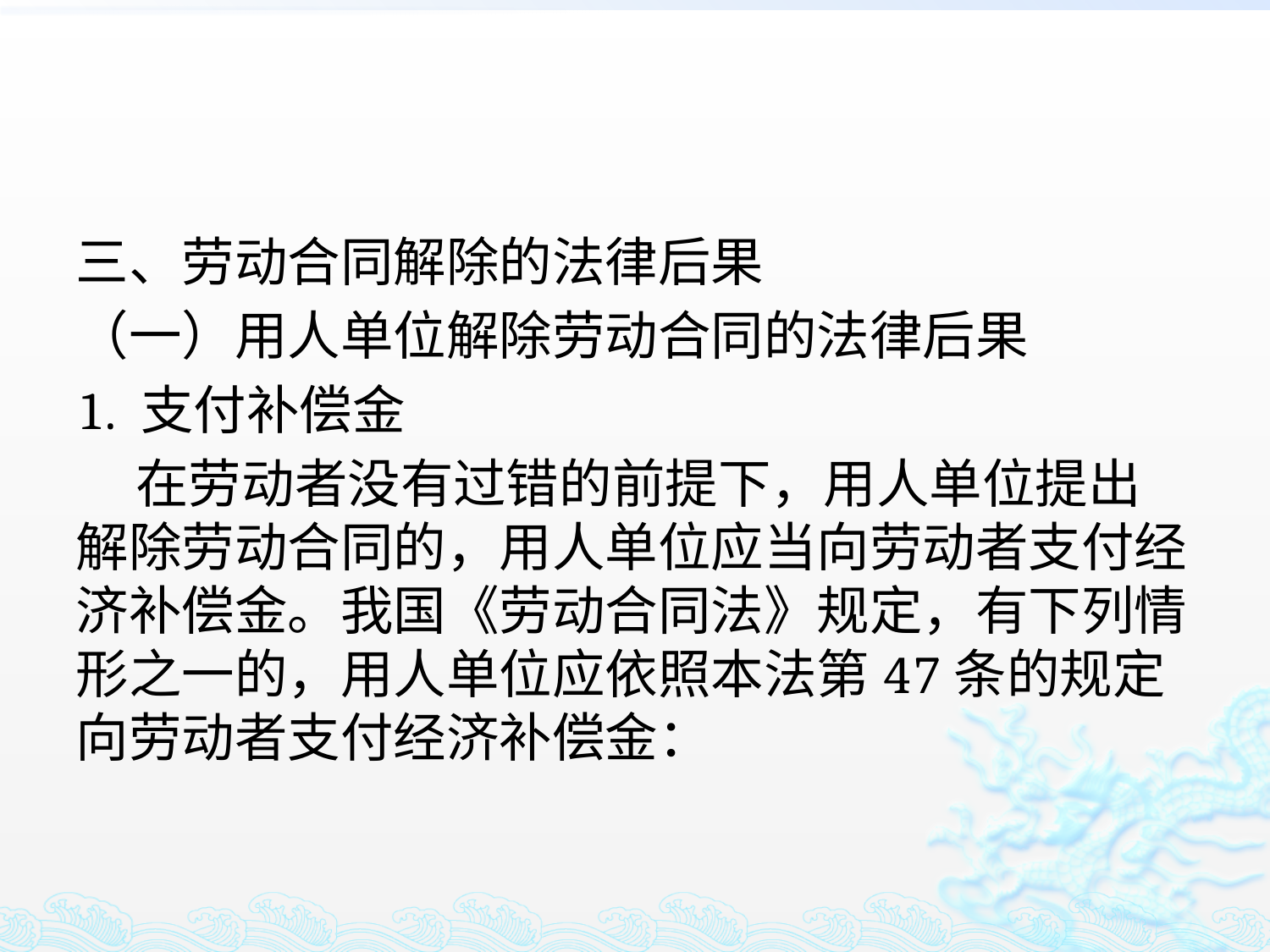

#
三、劳动合同解除的法律后果
（一）用人单位解除劳动合同的法律后果
1. 支付补偿金
    在劳动者没有过错的前提下，用人单位提出解除劳动合同的，用人单位应当向劳动者支付经济补偿金。我国《劳动合同法》规定，有下列情形之一的，用人单位应依照本法第47条的规定向劳动者支付经济补偿金：